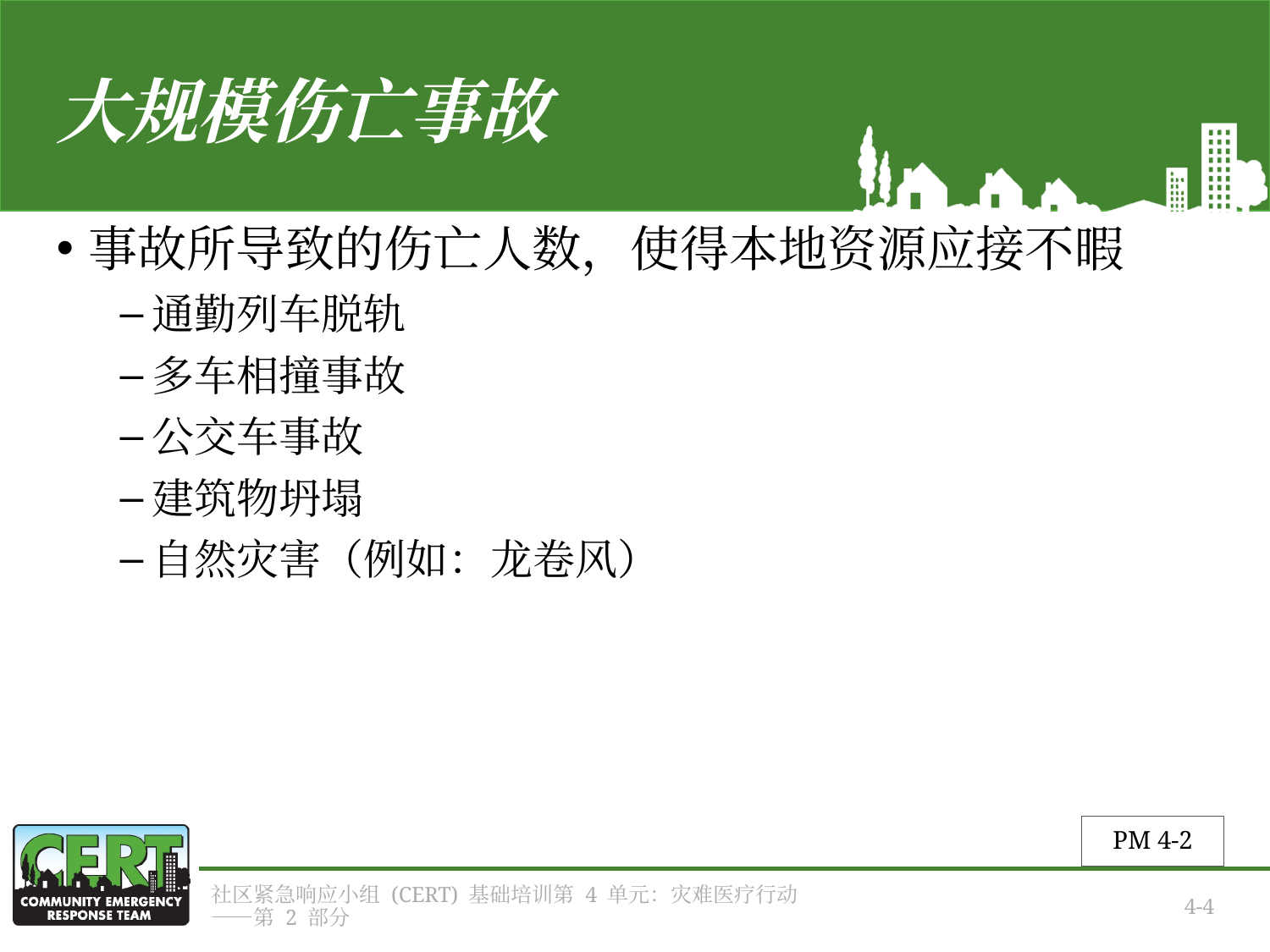

# 大规模伤亡事故
事故所导致的伤亡人数，使得本地资源应接不暇
通勤列车脱轨
多车相撞事故
公交车事故
建筑物坍塌
自然灾害（例如：龙卷风）

PM 4-2
社区紧急响应小组 (CERT) 基础培训第 4 单元：灾难医疗行动——第 2 部分
4-4